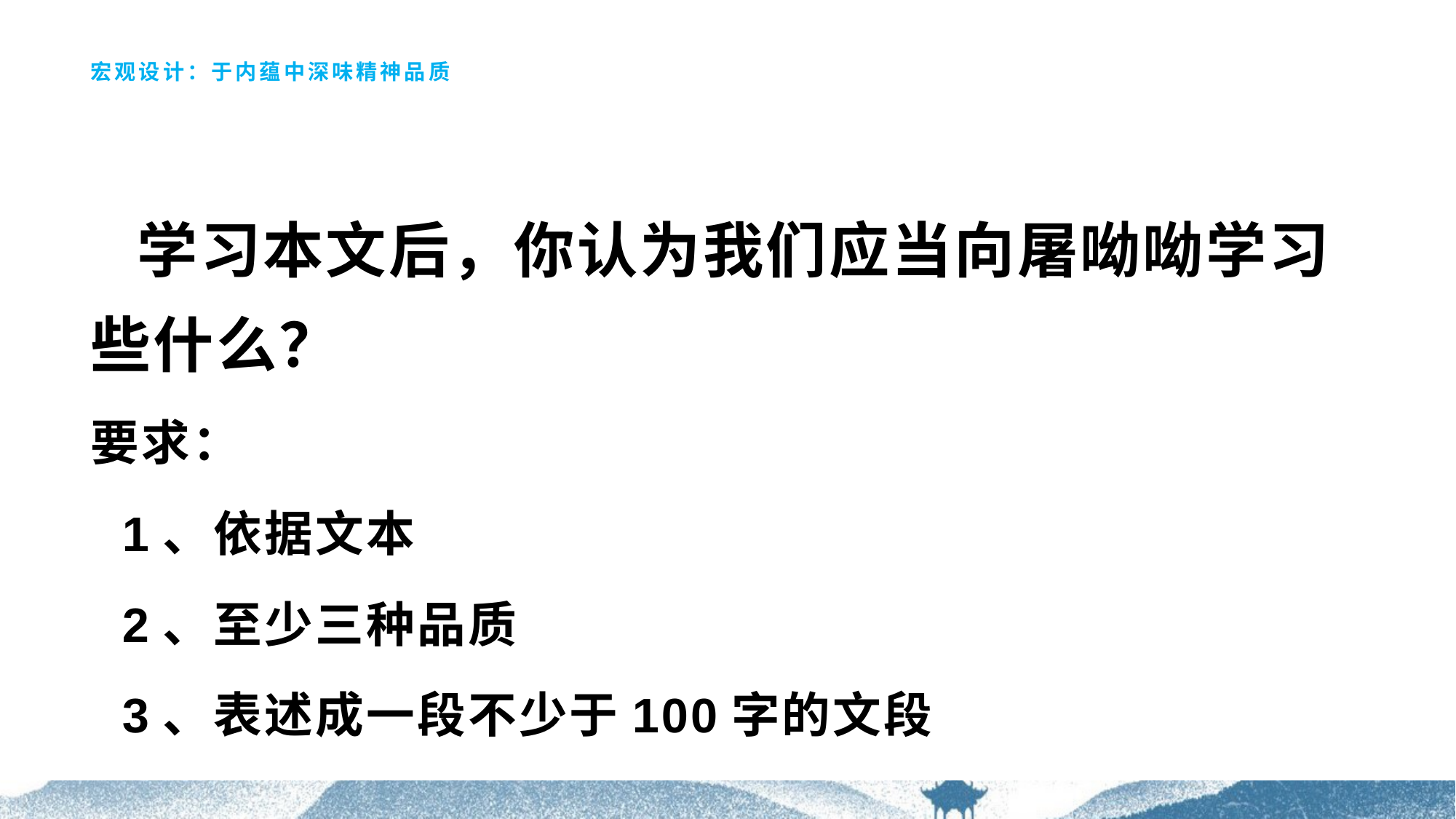

# 宏观设计：于内蕴中深味精神品质
  学习本文后，你认为我们应当向屠呦呦学习些什么？
要求：
  1、依据文本
  2、至少三种品质
  3、表述成一段不少于100字的文段